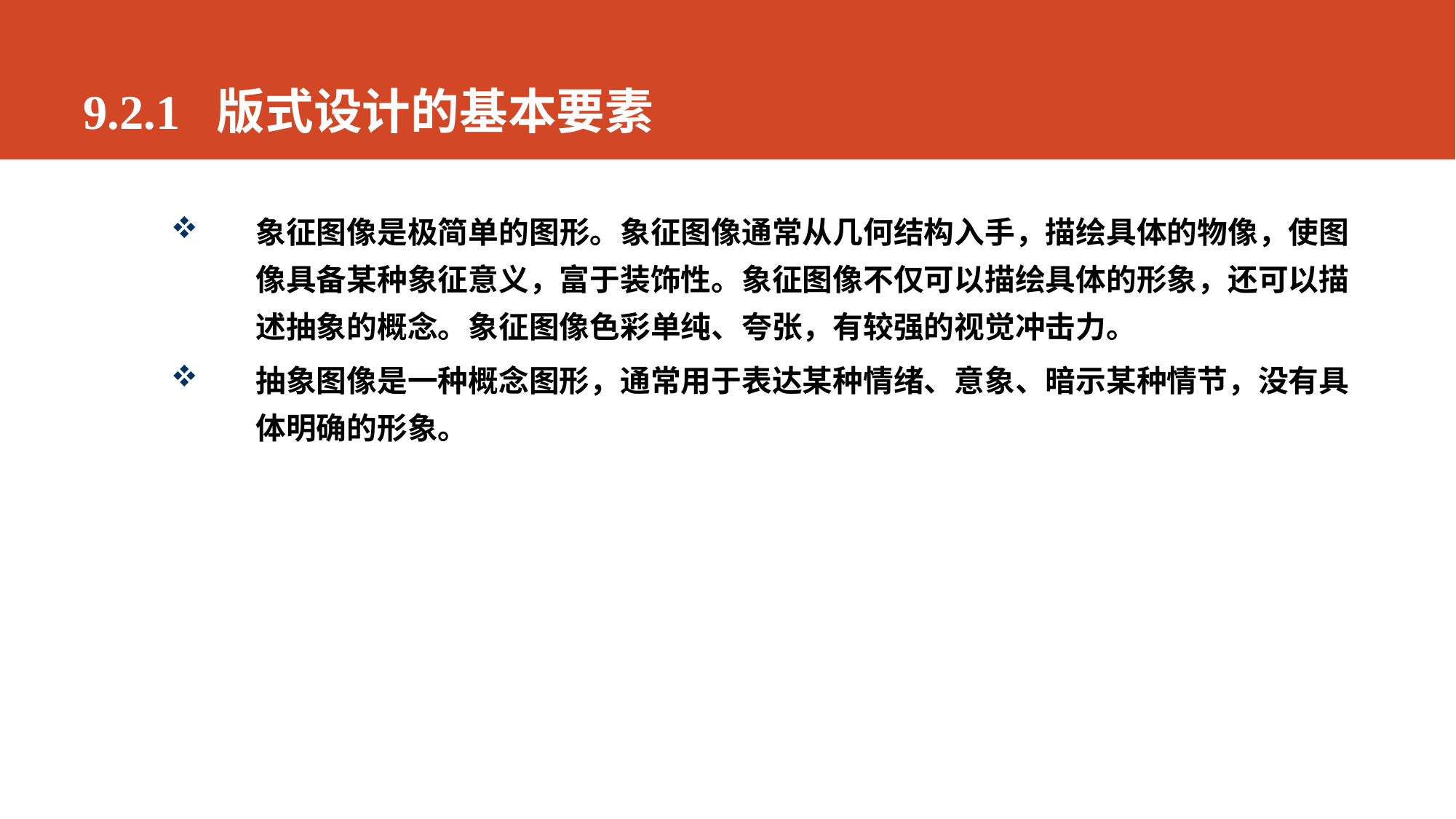

# 9.2.1  版式设计的基本要素
象征图像是极简单的图形。象征图像通常从几何结构入手，描绘具体的物像，使图像具备某种象征意义，富于装饰性。象征图像不仅可以描绘具体的形象，还可以描述抽象的概念。象征图像色彩单纯、夸张，有较强的视觉冲击力。
抽象图像是一种概念图形，通常用于表达某种情绪、意象、暗示某种情节，没有具体明确的形象。